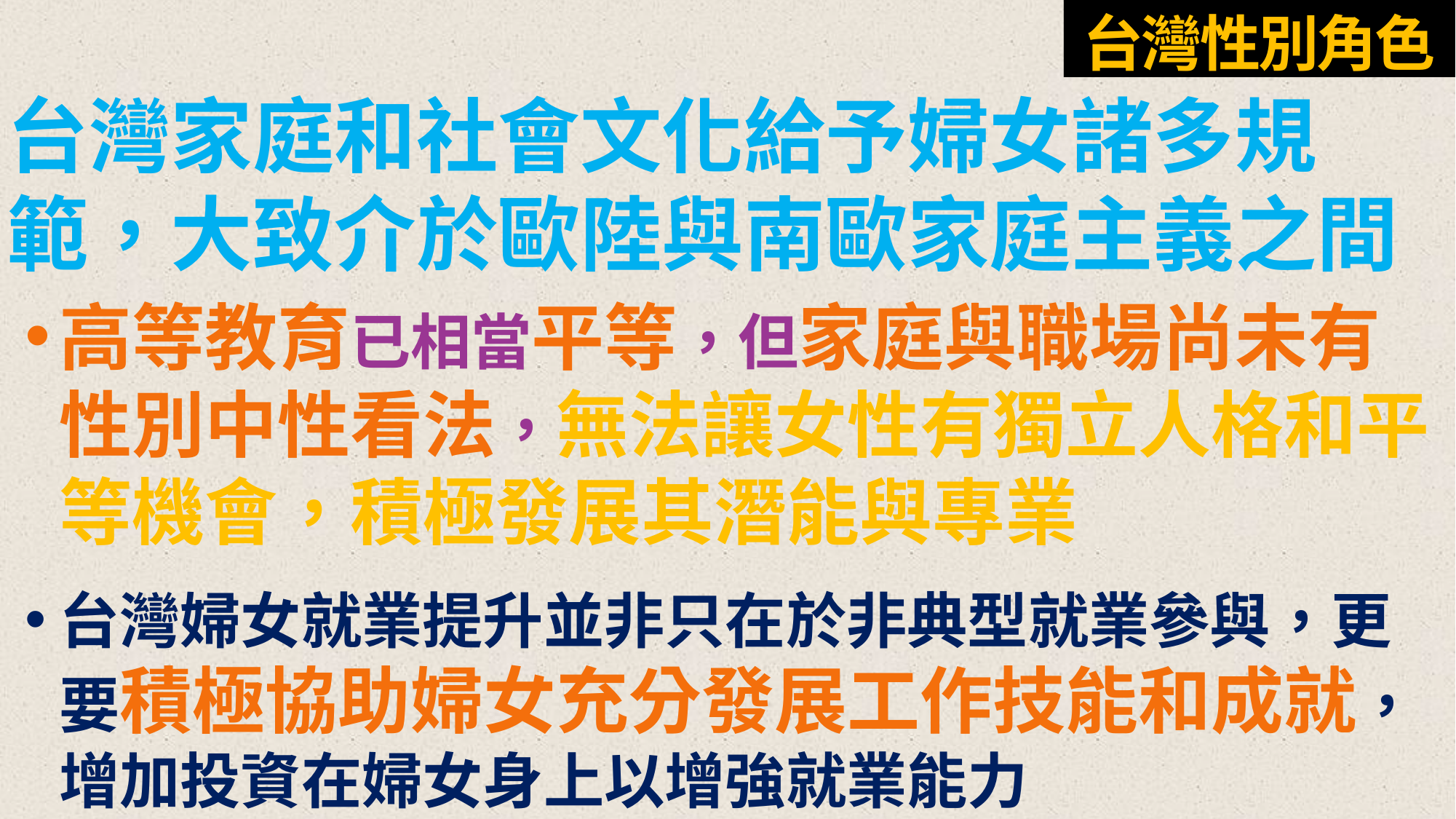

# 台灣性別角色
台灣家庭和社會文化給予婦女諸多規範，大致介於歐陸與南歐家庭主義之間

高等教育已相當平等，但家庭與職場尚未有性別中性看法，無法讓女性有獨立人格和平等機會，積極發展其潛能與專業

台灣婦女就業提升並非只在於非典型就業參與，更要積極協助婦女充分發展工作技能和成就，增加投資在婦女身上以增強就業能力